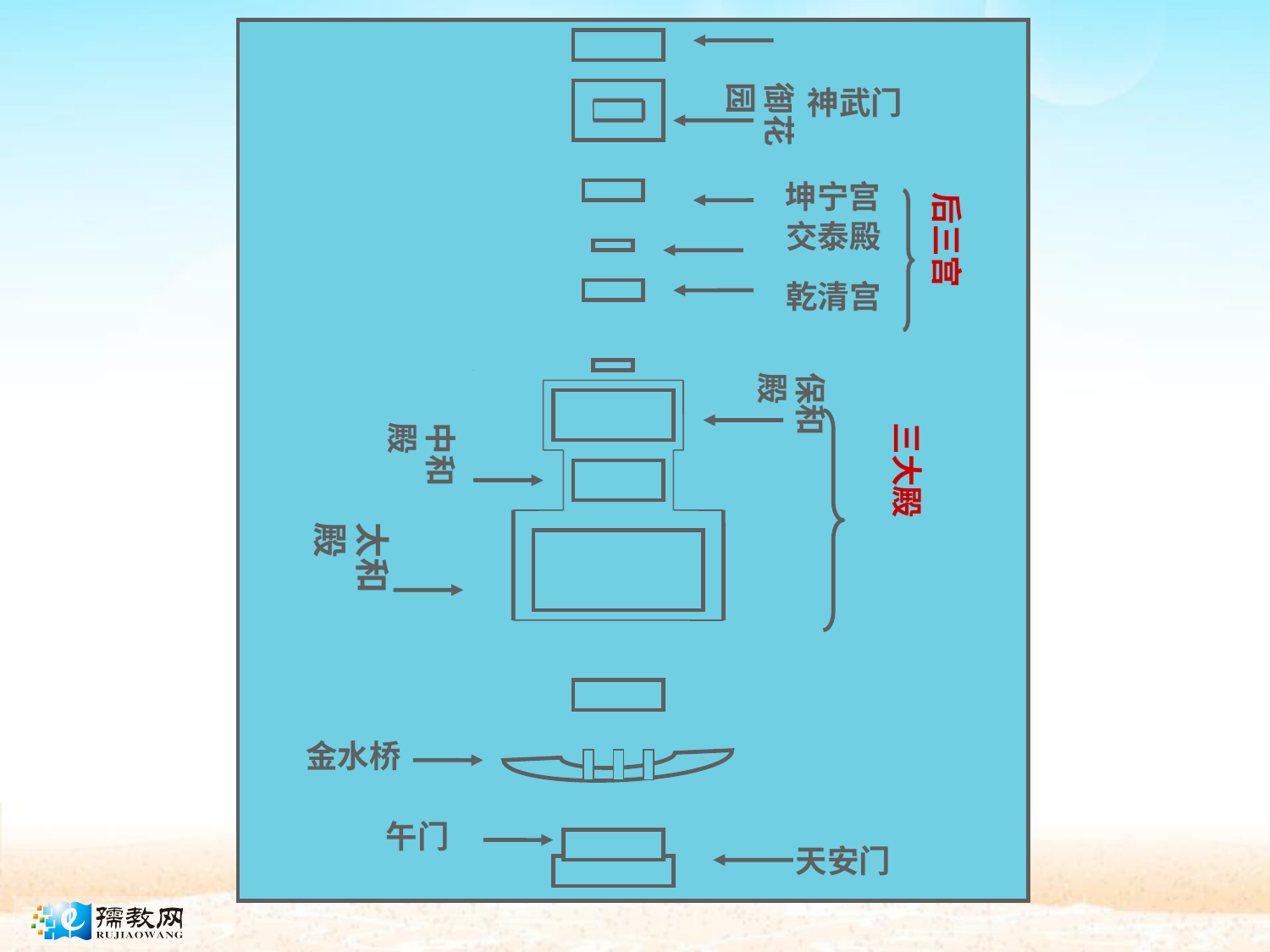

御花园
神武门

坤宁宫

后三宫

交泰殿

乾清宫

保和殿

中和殿

三大殿

太和殿

金水桥

午门

天安门